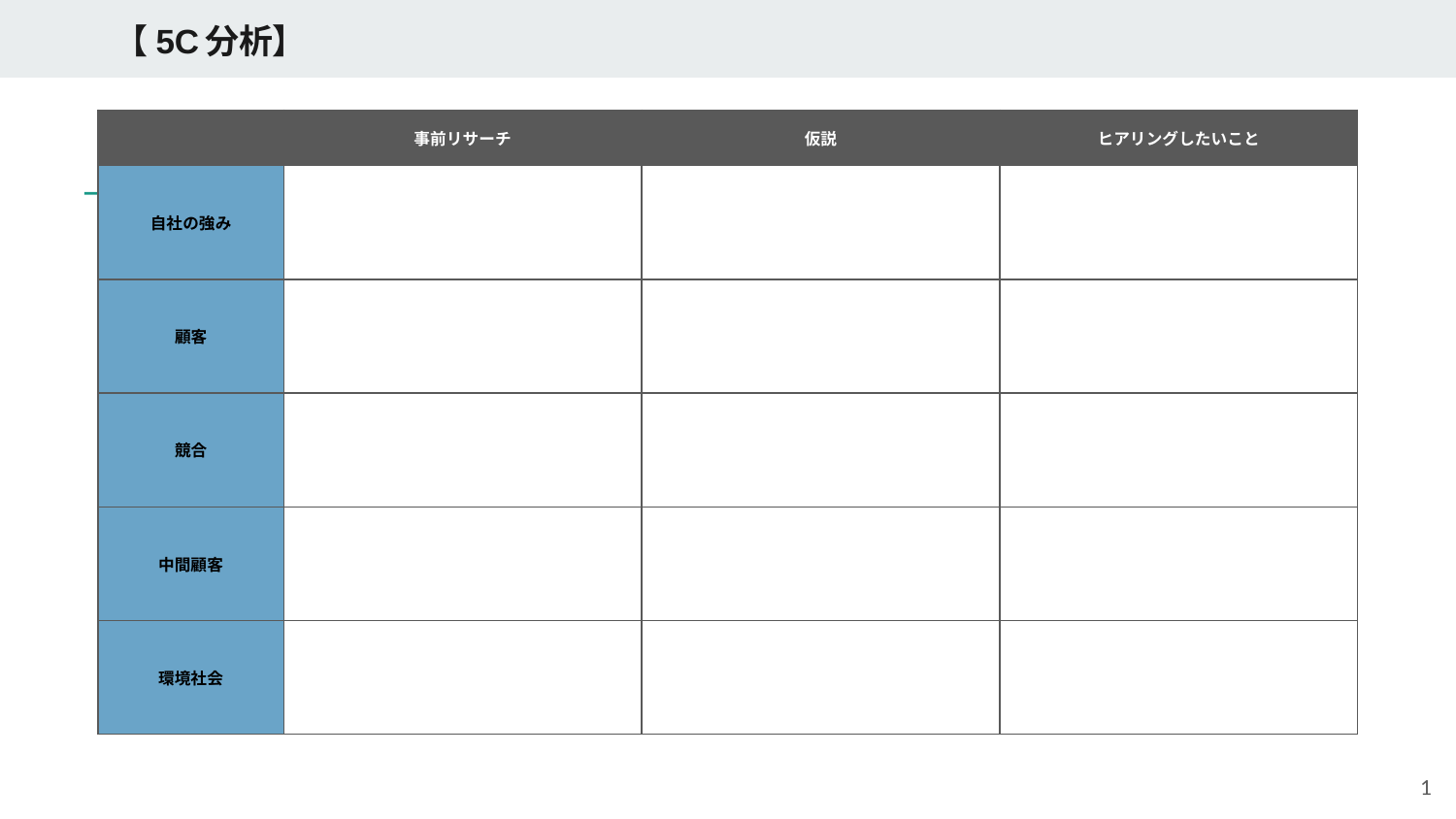

# 【5C分析】
|  | 事前リサーチ | 仮説 | ヒアリングしたいこと |
| --- | --- | --- | --- |
| 自社の強み |  |  |  |
| 顧客 |  |  |  |
| 競合 |  |  |  |
| 中間顧客 |  |  |  |
| 環境社会 |  |  |  |
1